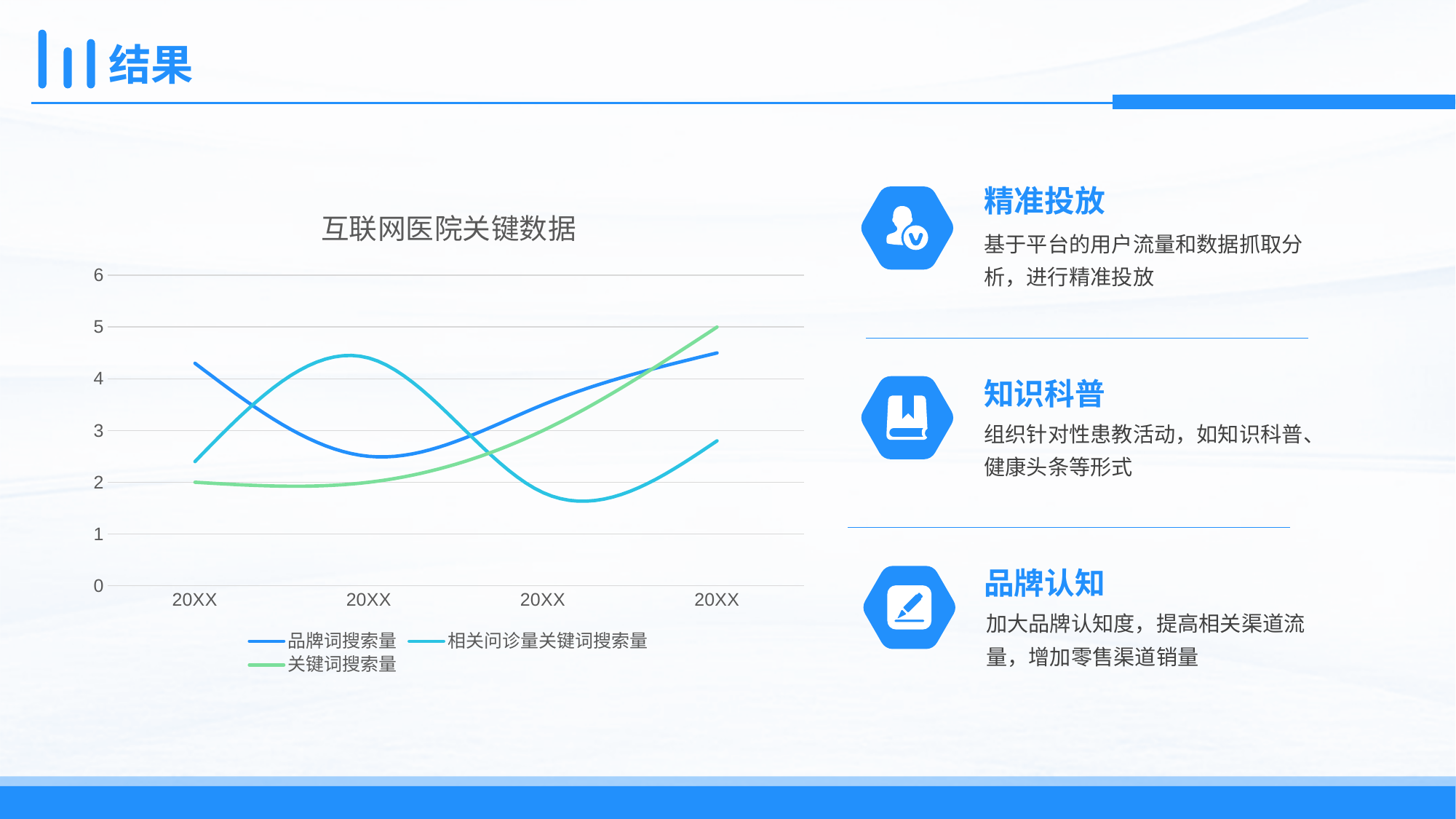

# 结果

精准投放

### Chart: 互联网医院关键数据

| Category | 品牌词搜索量 | 相关问诊量关键词搜索量 | 关键词搜索量 |
|---|---|---|---|
| 20XX | 4.3 | 2.4 | 2.0 |
| 20XX | 2.5 | 4.4 | 2.0 |
| 20XX | 3.5 | 1.8 | 3.0 |
| 20XX | 4.5 | 2.8 | 5.0 |

基于平台的用户流量和数据抓取分析，进行精准投放
知识科普

组织针对性患教活动，如知识科普、健康头条等形式
品牌认知

加大品牌认知度，提高相关渠道流量，增加零售渠道销量